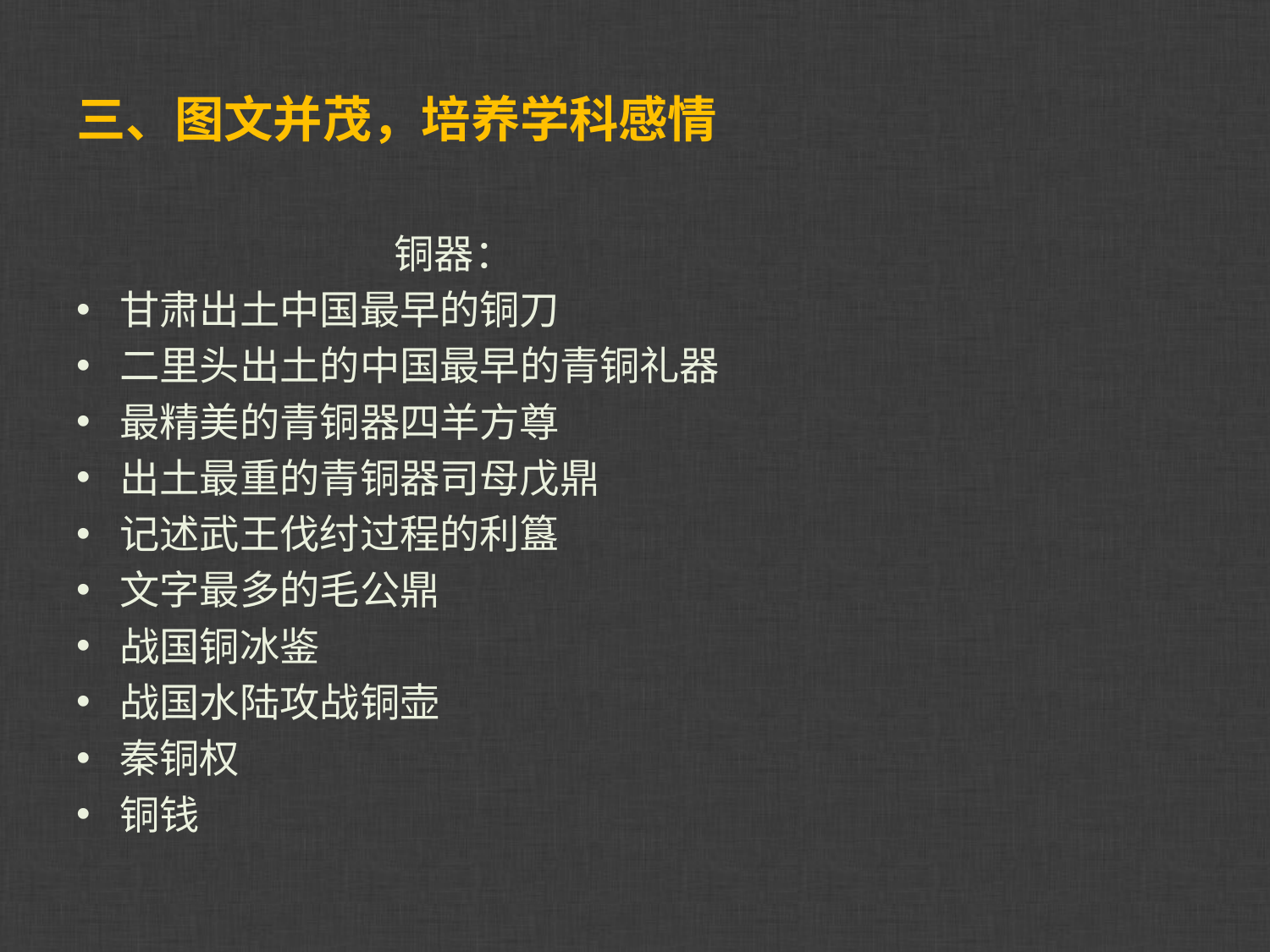

# 三、图文并茂，培养学科感情
                                   铜器：
甘肃出土中国最早的铜刀
二里头出土的中国最早的青铜礼器
最精美的青铜器四羊方尊
出土最重的青铜器司母戊鼎
记述武王伐纣过程的利簋
文字最多的毛公鼎
战国铜冰鉴
战国水陆攻战铜壶
秦铜权
铜钱